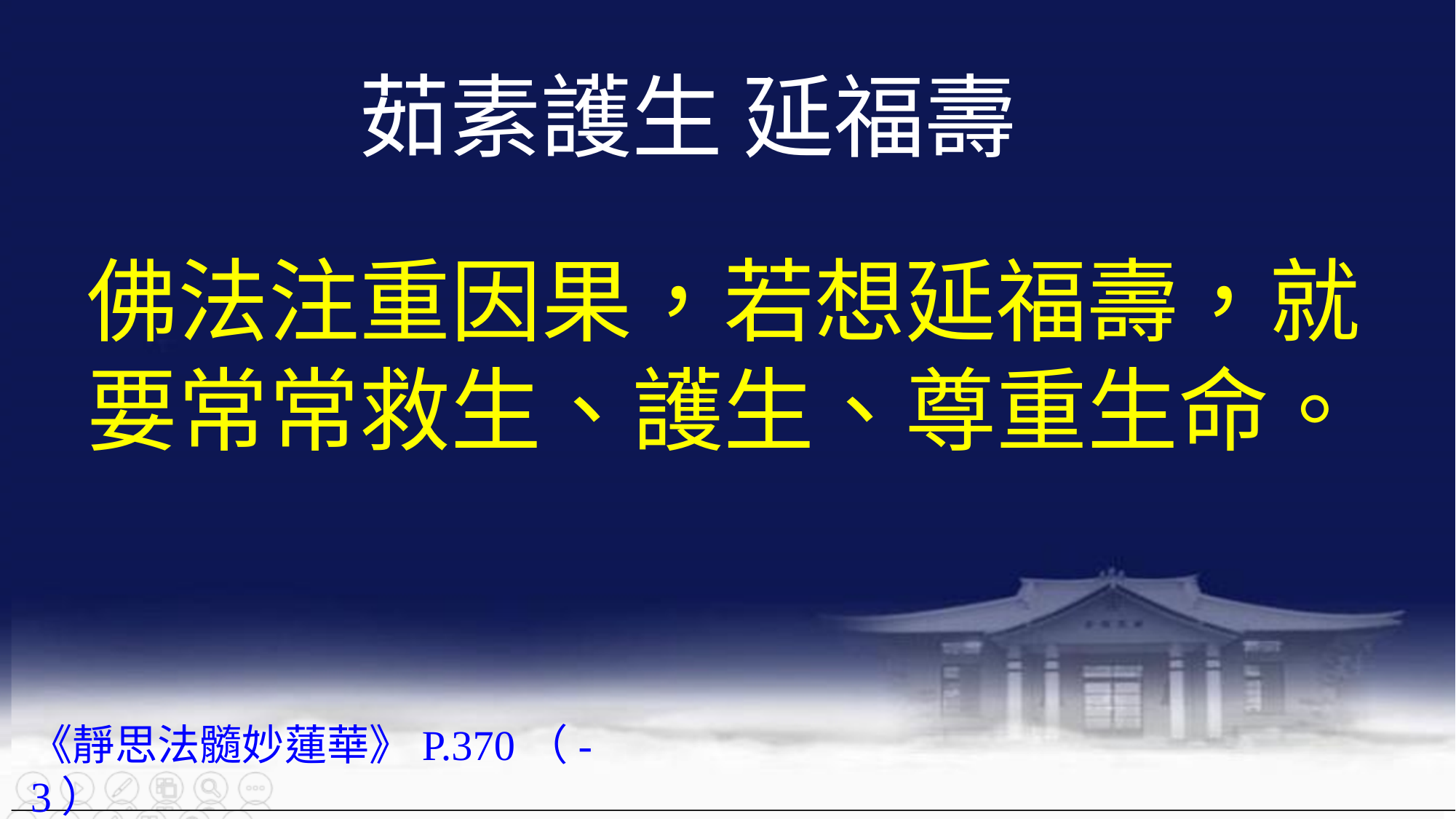

# 茹素護生 延福壽
佛法注重因果，若想延福壽，就要常常救生、護生、尊重生命。
《靜思法髓妙蓮華》P.370（-3）